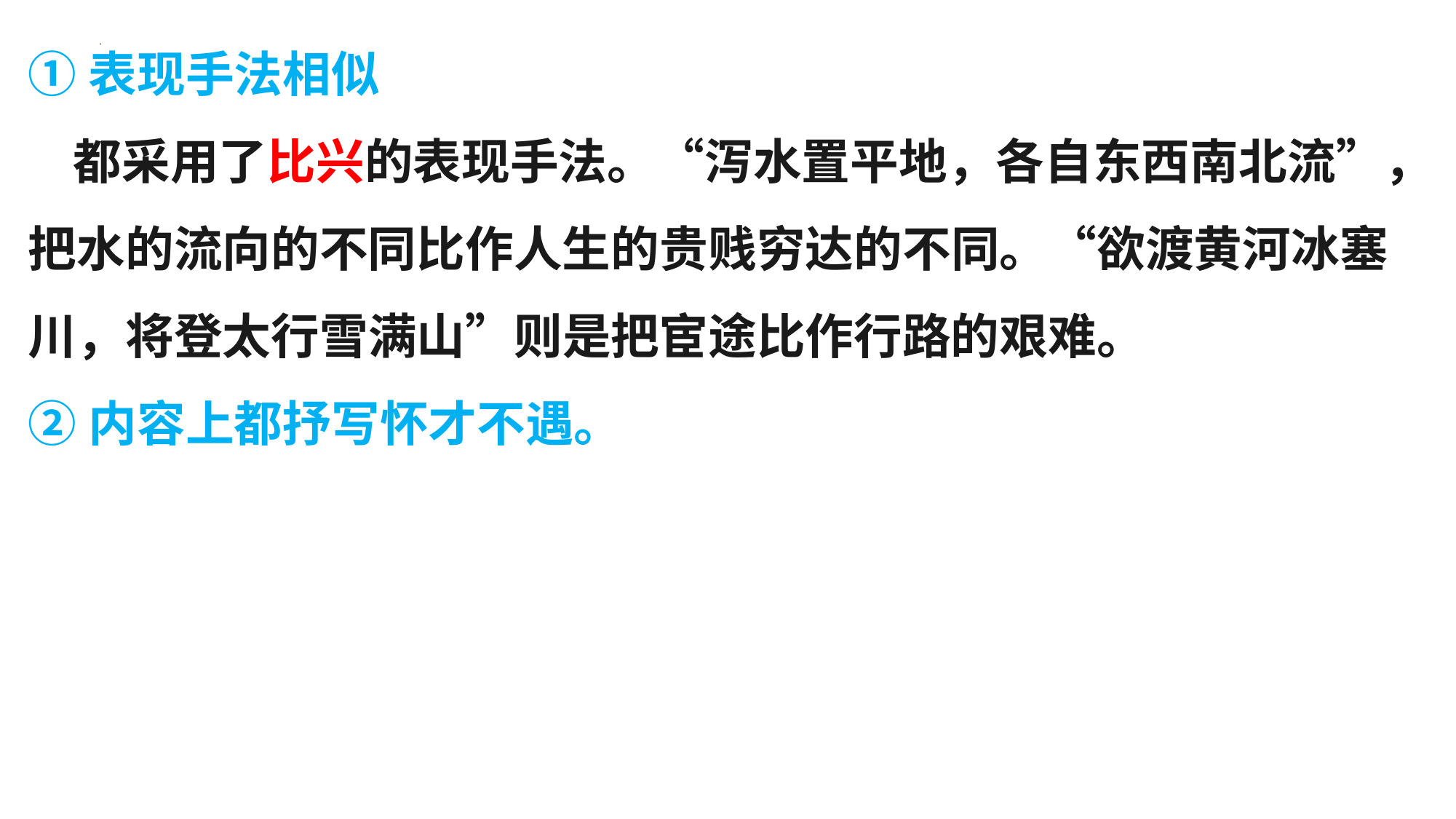

①表现手法相似
   都采用了比兴的表现手法。“泻水置平地，各自东西南北流”，把水的流向的不同比作人生的贵贱穷达的不同。“欲渡黄河冰塞川，将登太行雪满山”则是把宦途比作行路的艰难。
②内容上都抒写怀才不遇。